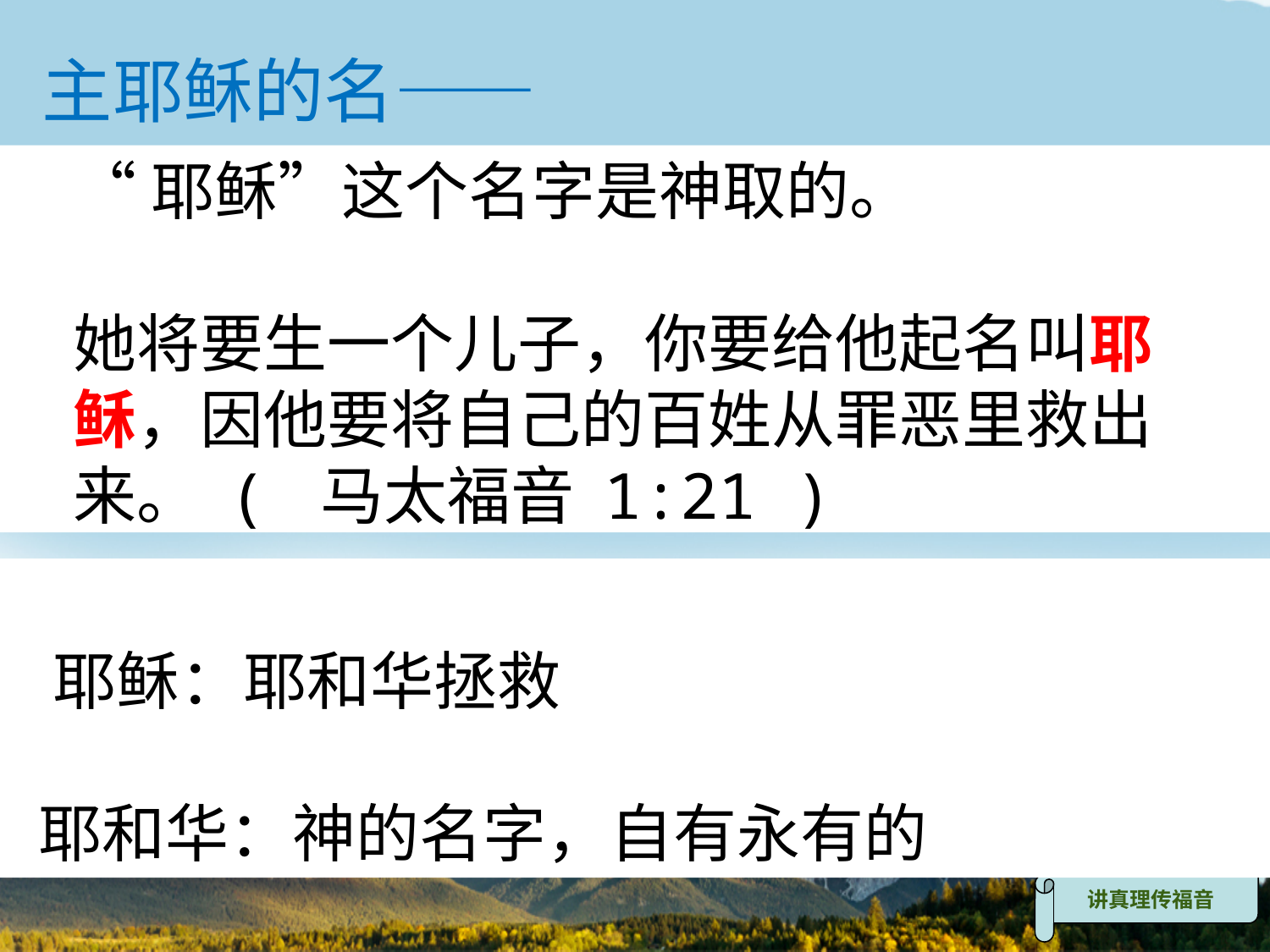

主耶稣的名——
“耶稣”这个名字是神取的。

她将要生一个儿子，你要给他起名叫耶稣，因他要将自己的百姓从罪恶里救出来。 ( 马太福音 1:21 )

  耶稣：耶和华拯救

 耶和华：神的名字，自有永有的
讲真理传福音